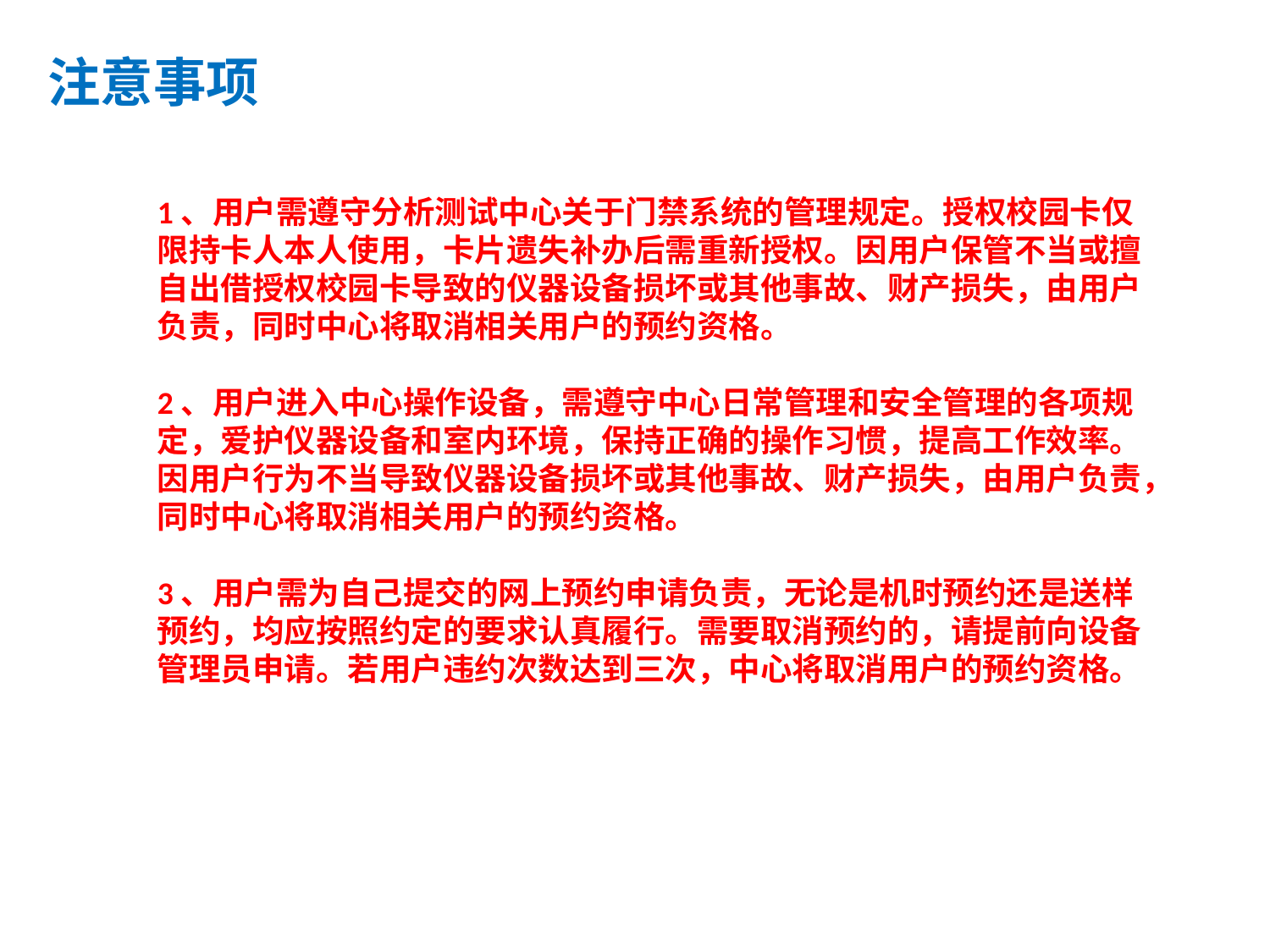

注意事项
1、用户需遵守分析测试中心关于门禁系统的管理规定。授权校园卡仅限持卡人本人使用，卡片遗失补办后需重新授权。因用户保管不当或擅自出借授权校园卡导致的仪器设备损坏或其他事故、财产损失，由用户负责，同时中心将取消相关用户的预约资格。

2、用户进入中心操作设备，需遵守中心日常管理和安全管理的各项规定，爱护仪器设备和室内环境，保持正确的操作习惯，提高工作效率。因用户行为不当导致仪器设备损坏或其他事故、财产损失，由用户负责，同时中心将取消相关用户的预约资格。

3、用户需为自己提交的网上预约申请负责，无论是机时预约还是送样预约，均应按照约定的要求认真履行。需要取消预约的，请提前向设备管理员申请。若用户违约次数达到三次，中心将取消用户的预约资格。